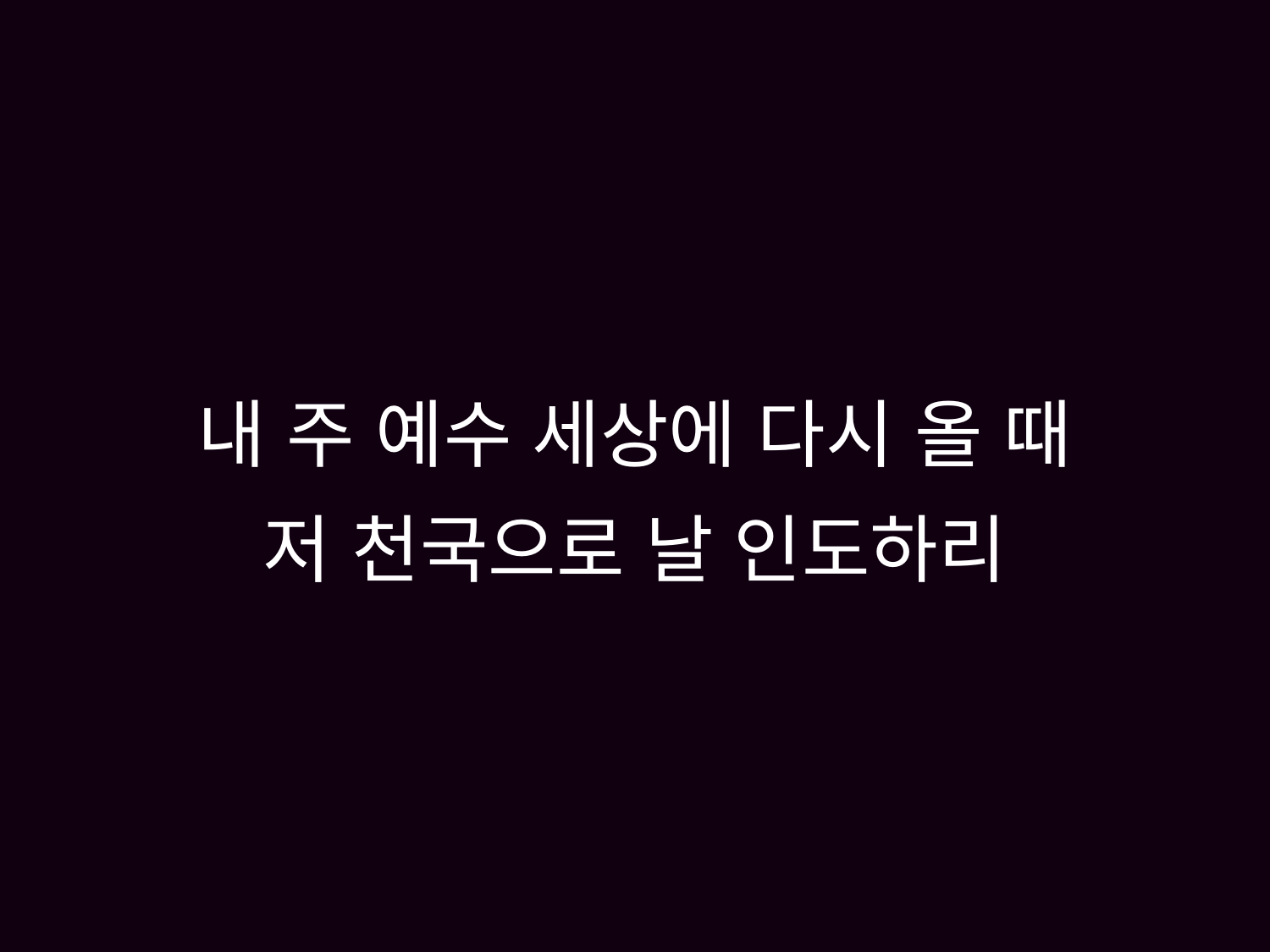

# 내 주 예수 세상에 다시 올 때 저 천국으로 날 인도하리